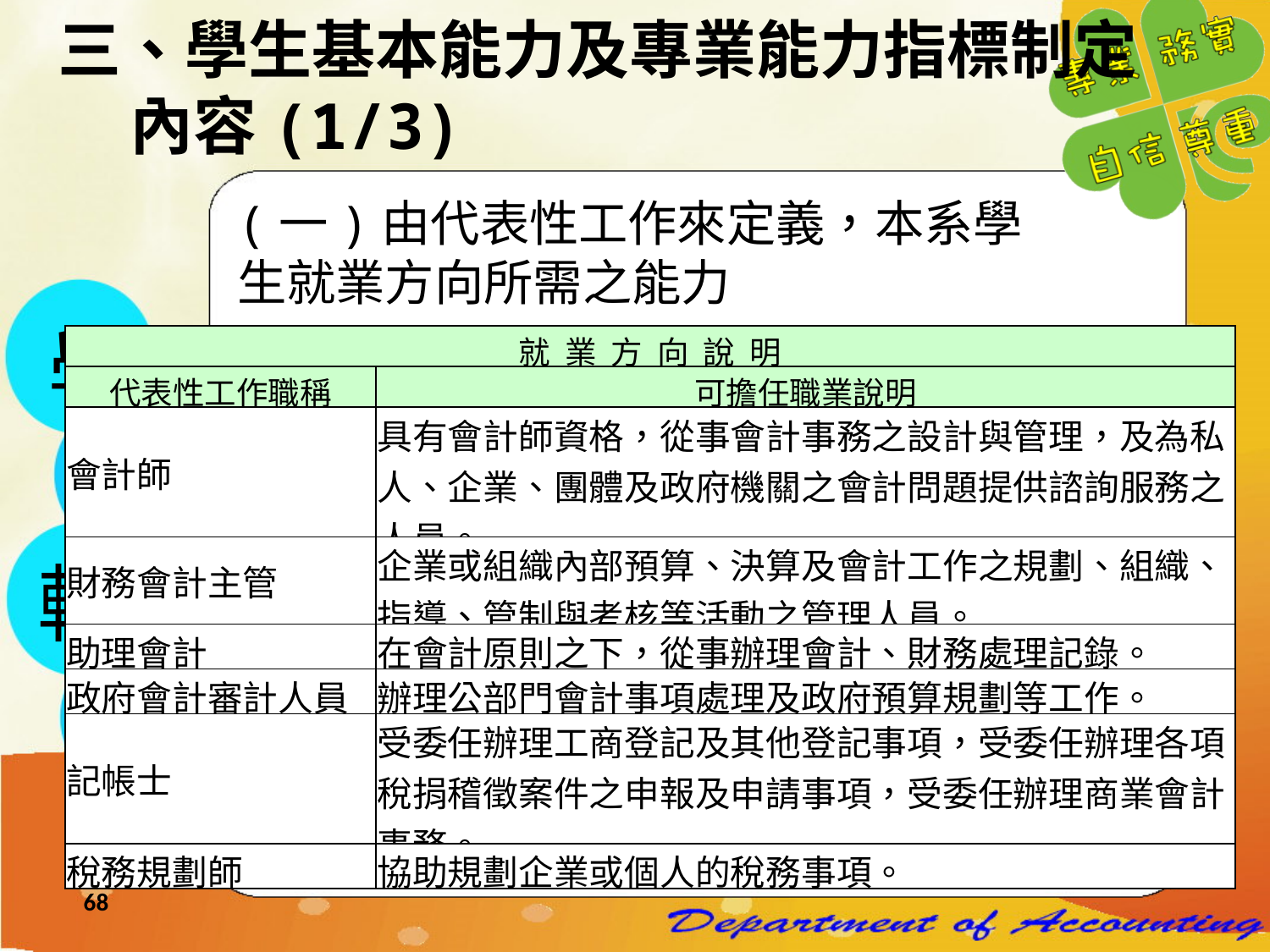

三、學生基本能力及專業能力指標制定
    內容(1/3)
(一)由代表性工作來定義，本系學生就業方向所需之能力
學
生
輔
導
| 就 業 方 向 說 明 |  |
| --- | --- |
| 代表性工作職稱 | 可擔任職業說明 |
| 會計師 | 具有會計師資格，從事會計事務之設計與管理，及為私人、企業、團體及政府機關之會計問題提供諮詢服務之人員。 |
| 財務會計主管 | 企業或組織內部預算、決算及會計工作之規劃、組織、指導、管制與考核等活動之管理人員。 |
| 助理會計 | 在會計原則之下，從事辦理會計、財務處理記錄。 |
| 政府會計審計人員 | 辦理公部門會計事項處理及政府預算規劃等工作。 |
| 記帳士 | 受委任辦理工商登記及其他登記事項，受委任辦理各項稅捐稽徵案件之申報及申請事項，受委任辦理商業會計事務。 |
| 稅務規劃師 | 協助規劃企業或個人的稅務事項。 |
68